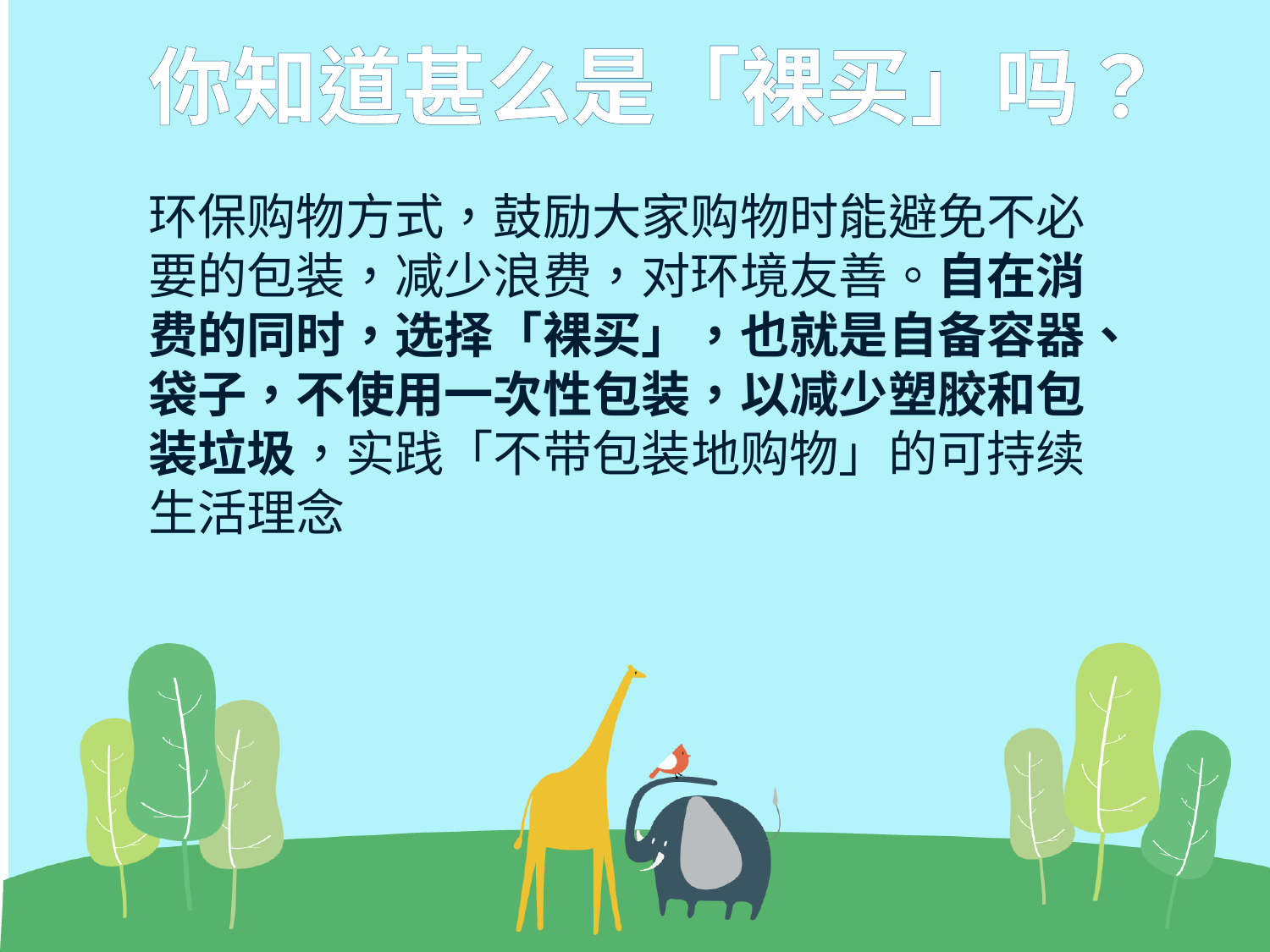

你知道甚么是「裸买」吗？
环保购物方式，鼓励大家购物时能避免不必要的包装，减少浪费，对环境友善。自在消费的同时，选择「裸买」，也就是自备容器、袋子，不使用一次性包装，以减少塑胶和包装垃圾，实践「不带包装地购物」的可持续生活理念